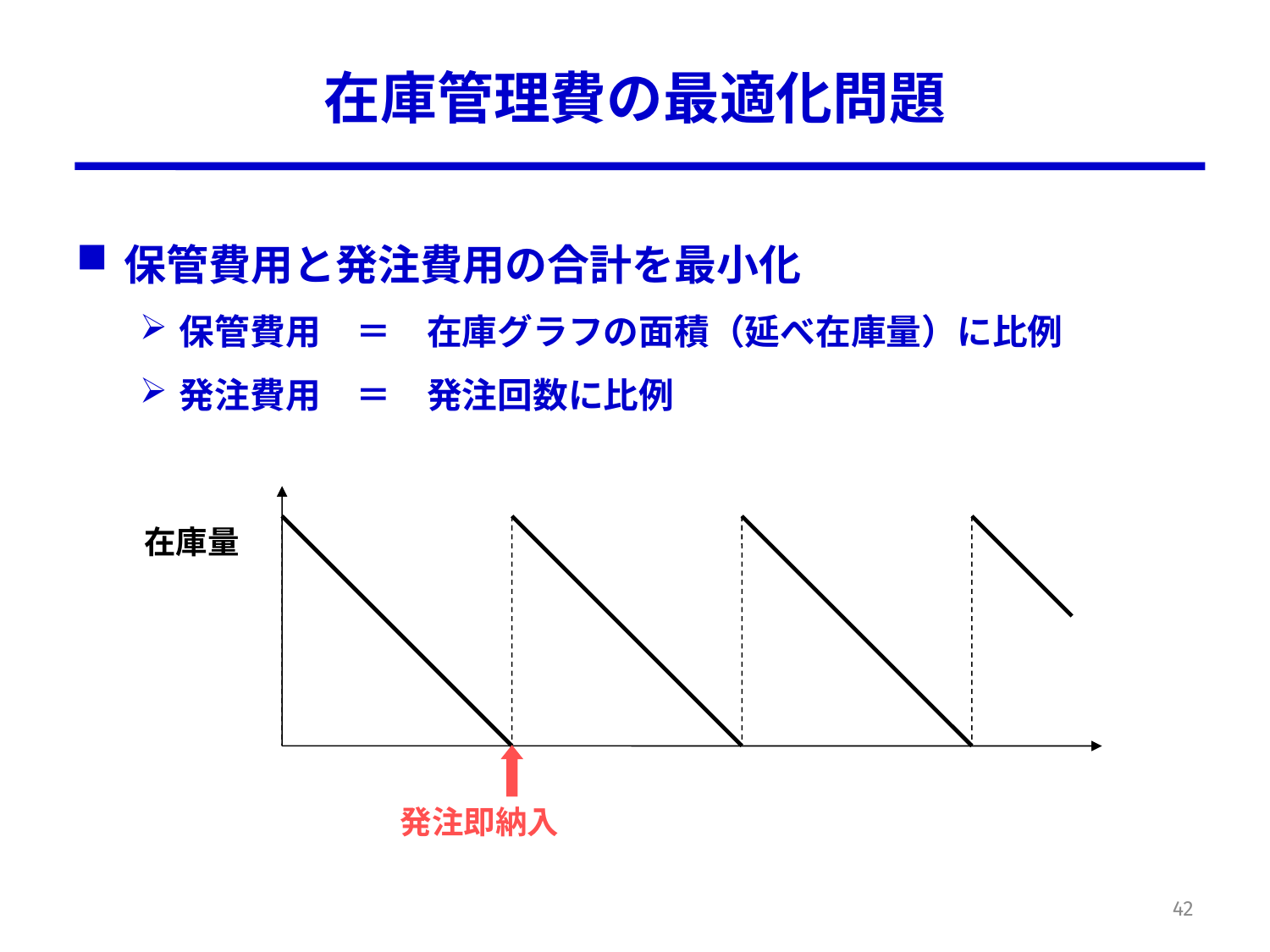

# 在庫管理費の最適化問題
保管費用と発注費用の合計を最小化
保管費用　＝　在庫グラフの面積（延べ在庫量）に比例
発注費用　＝　発注回数に比例

在庫量

発注即納入
42